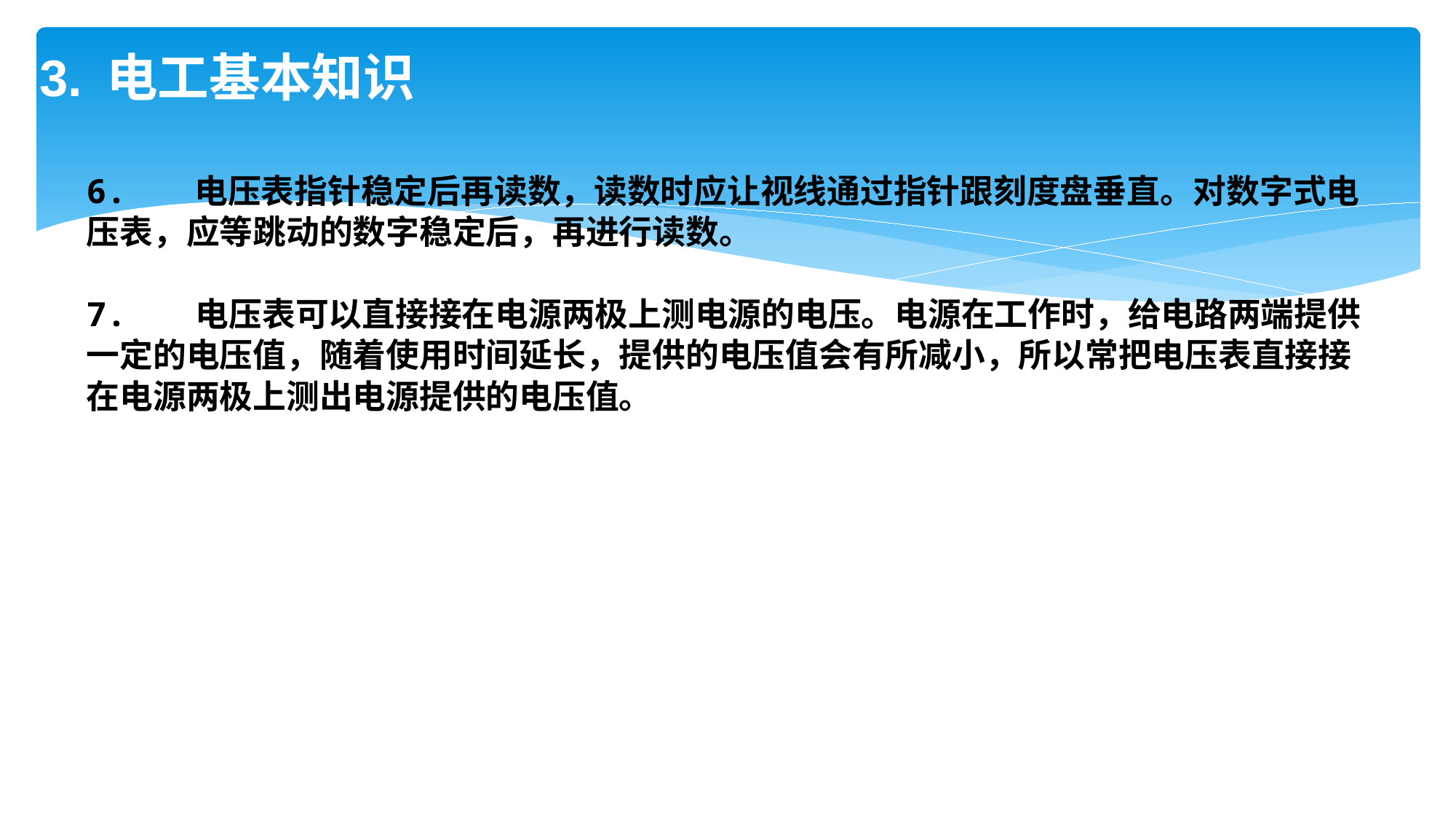

# 3. 电工基本知识
6.   电压表指针稳定后再读数，读数时应让视线通过指针跟刻度盘垂直。对数字式电压表，应等跳动的数字稳定后，再进行读数。

7.	电压表可以直接接在电源两极上测电源的电压。电源在工作时，给电路两端提供一定的电压值，随着使用时间延长，提供的电压值会有所减小，所以常把电压表直接接在电源两极上测出电源提供的电压值。